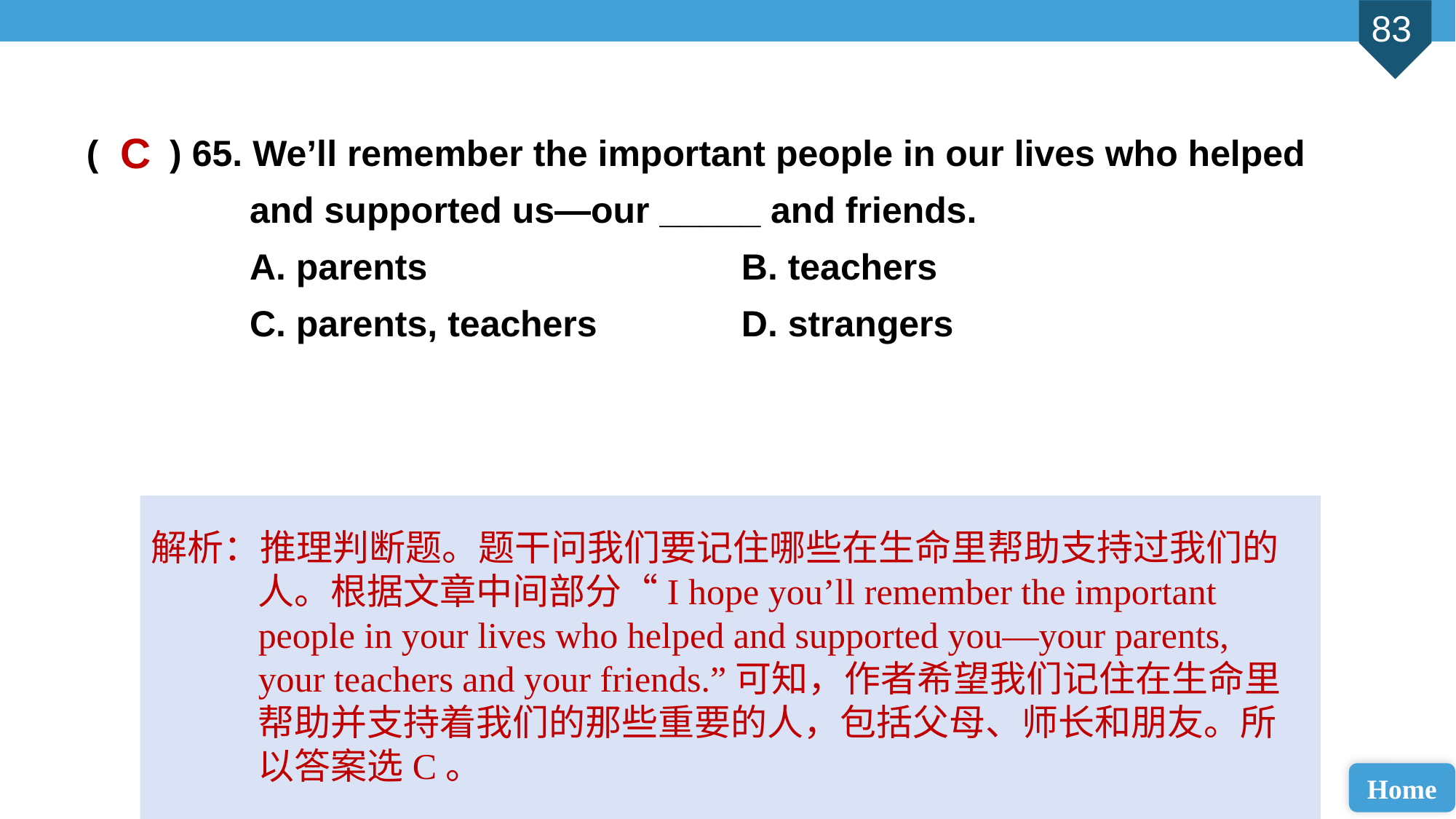

(       ) 65. We’ll remember the important people in our lives who helped
                and supported us—our _____ and friends.
                A. parents 			B. teachers
                C. parents, teachers 		D. strangers
C

解析：推理判断题。题干问我们要记住哪些在生命里帮助支持过我们的人。根据文章中间部分“I hope you’ll remember the important people in your lives who helped and supported you—your parents, your teachers and your friends.”可知，作者希望我们记住在生命里帮助并支持着我们的那些重要的人，包括父母、师长和朋友。所以答案选C。